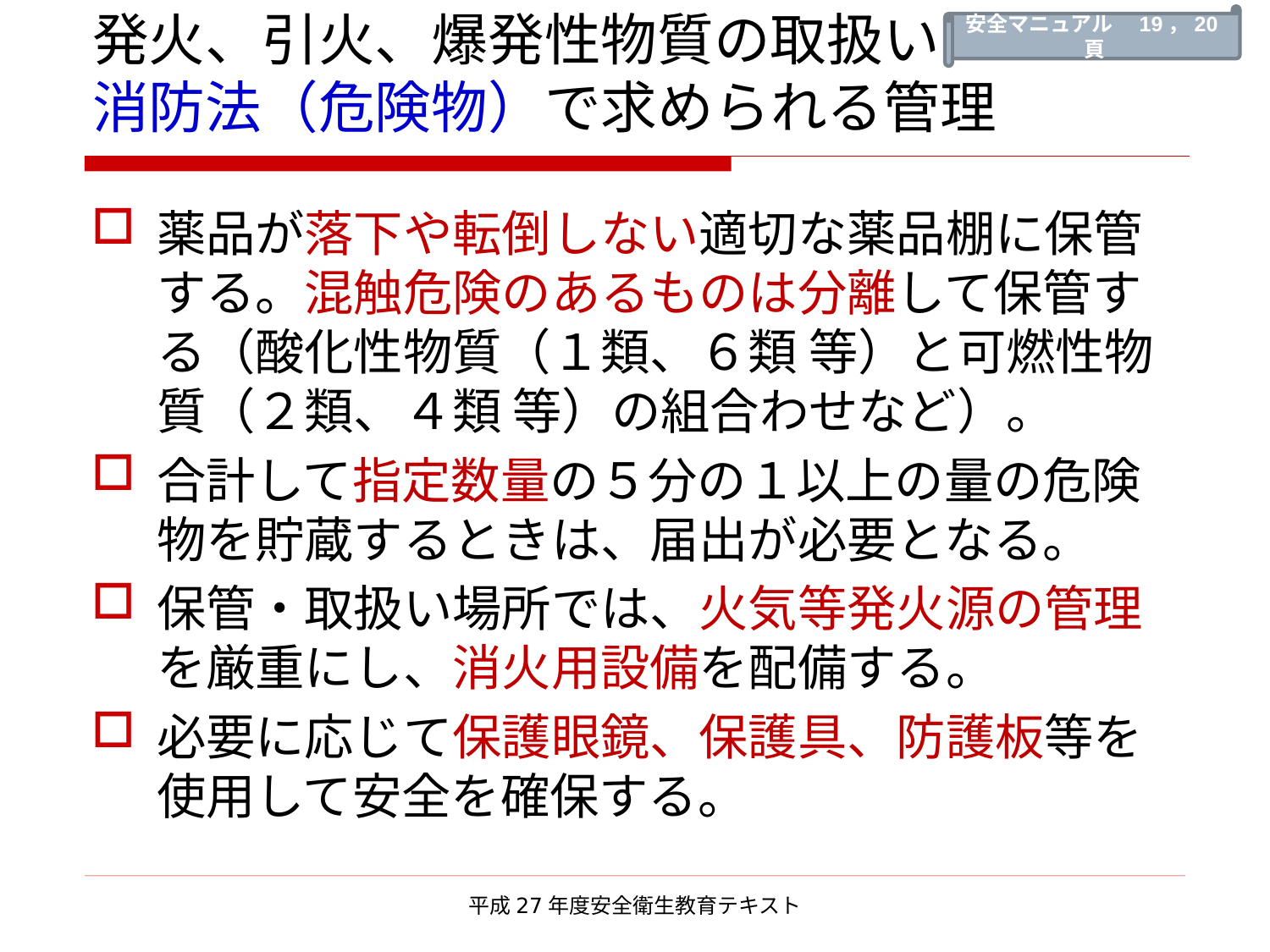

# 発火、引火、爆発性物質の取扱い 消防法（危険物）で求められる管理
安全マニュアル　19，20頁
薬品が落下や転倒しない適切な薬品棚に保管する。混触危険のあるものは分離して保管する（酸化性物質（１類、６類 等）と可燃性物質（２類、４類 等）の組合わせなど）。
合計して指定数量の５分の１以上の量の危険物を貯蔵するときは、届出が必要となる。
保管・取扱い場所では、火気等発火源の管理を厳重にし、消火用設備を配備する。
必要に応じて保護眼鏡、保護具、防護板等を使用して安全を確保する。
平成27年度安全衛生教育テキスト